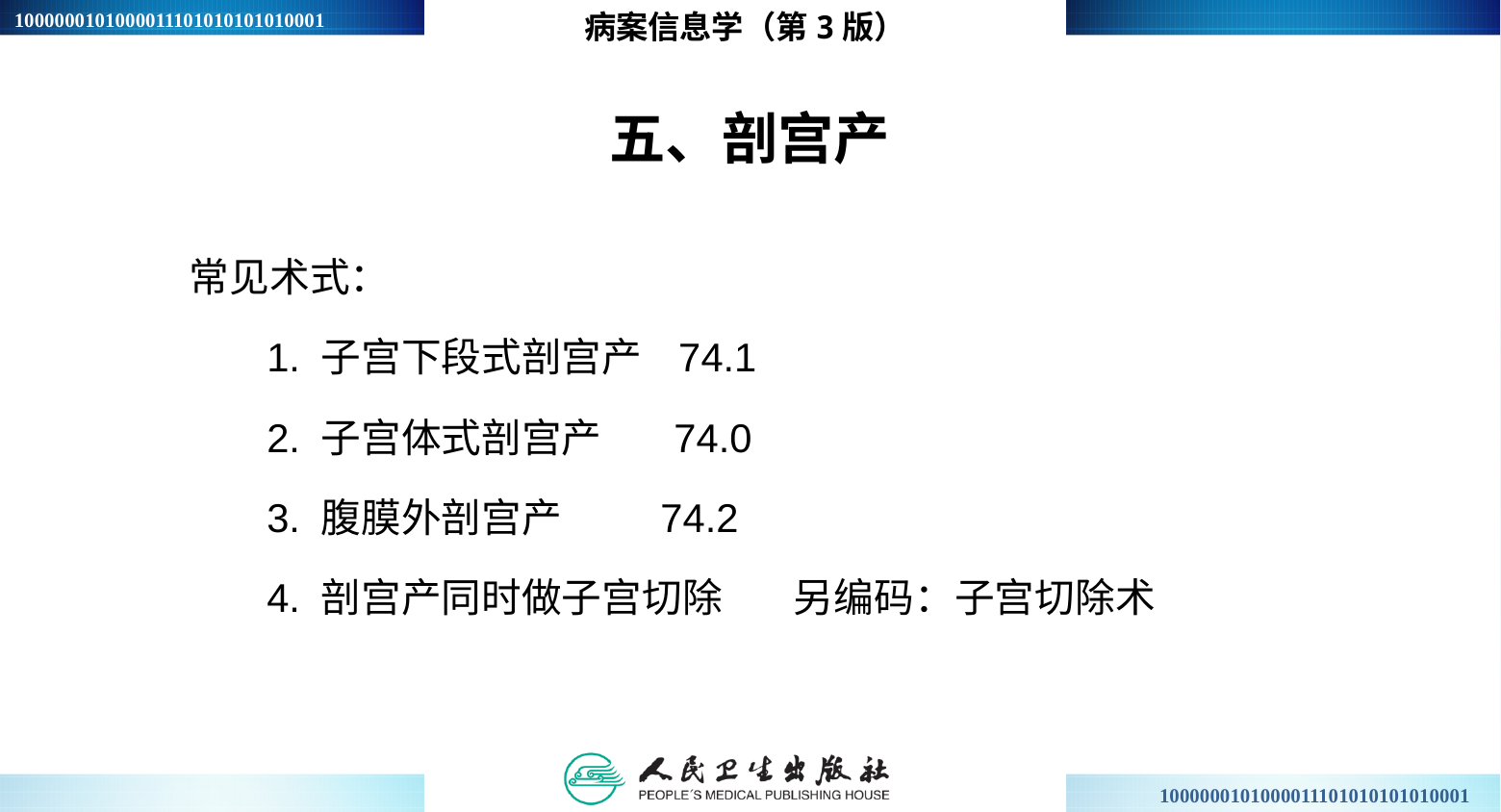

病案信息学（第3版）
# 五、剖宫产
常见术式：
       1. 子宫下段式剖宫产   74.1
       2. 子宫体式剖宫产       74.0
       3. 腹膜外剖宫产          74.2
       4. 剖宫产同时做子宫切除        另编码：子宫切除术